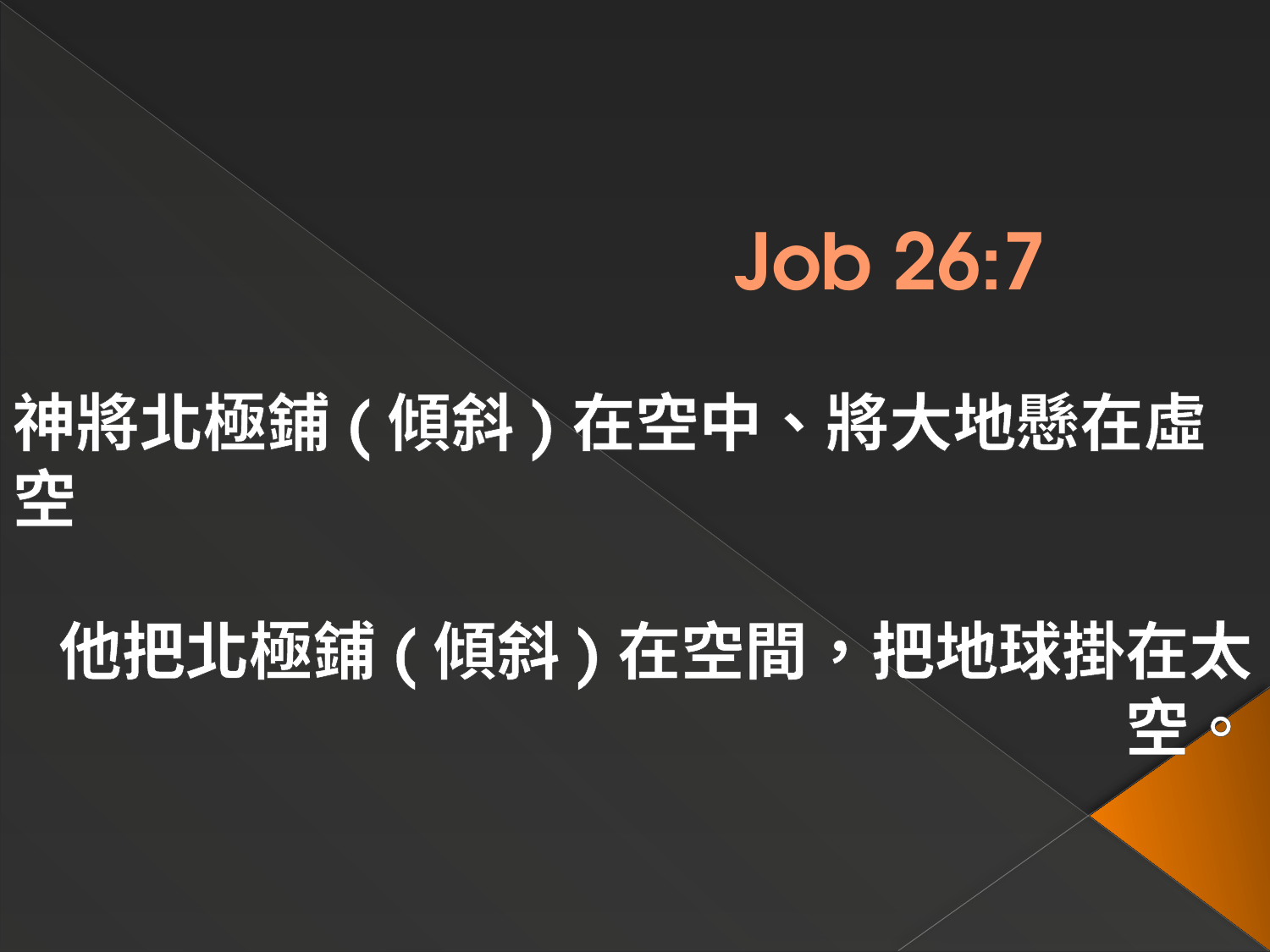

# Job 26:7
神將北極鋪(傾斜)在空中、將大地懸在虛空

他把北極鋪(傾斜)在空間，把地球掛在太空。